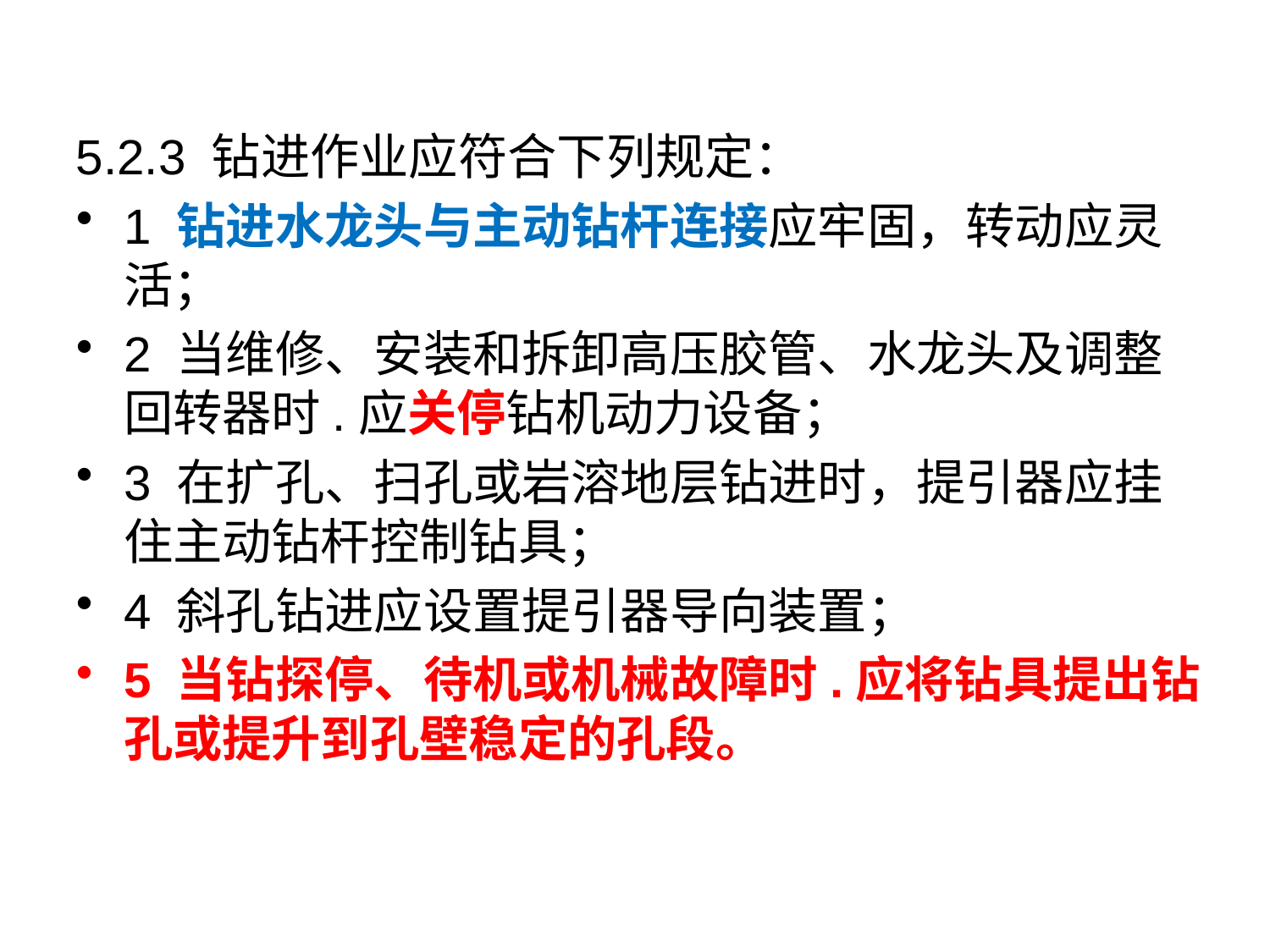

5.2.3 钻进作业应符合下列规定：
1 钻进水龙头与主动钻杆连接应牢固，转动应灵活；
2 当维修、安装和拆卸高压胶管、水龙头及调整回转器时.应关停钻机动力设备；
3 在扩孔、扫孔或岩溶地层钻进时，提引器应挂住主动钻杆控制钻具；
4 斜孔钻进应设置提引器导向装置；
5 当钻探停、待机或机械故障时.应将钻具提出钻孔或提升到孔壁稳定的孔段。